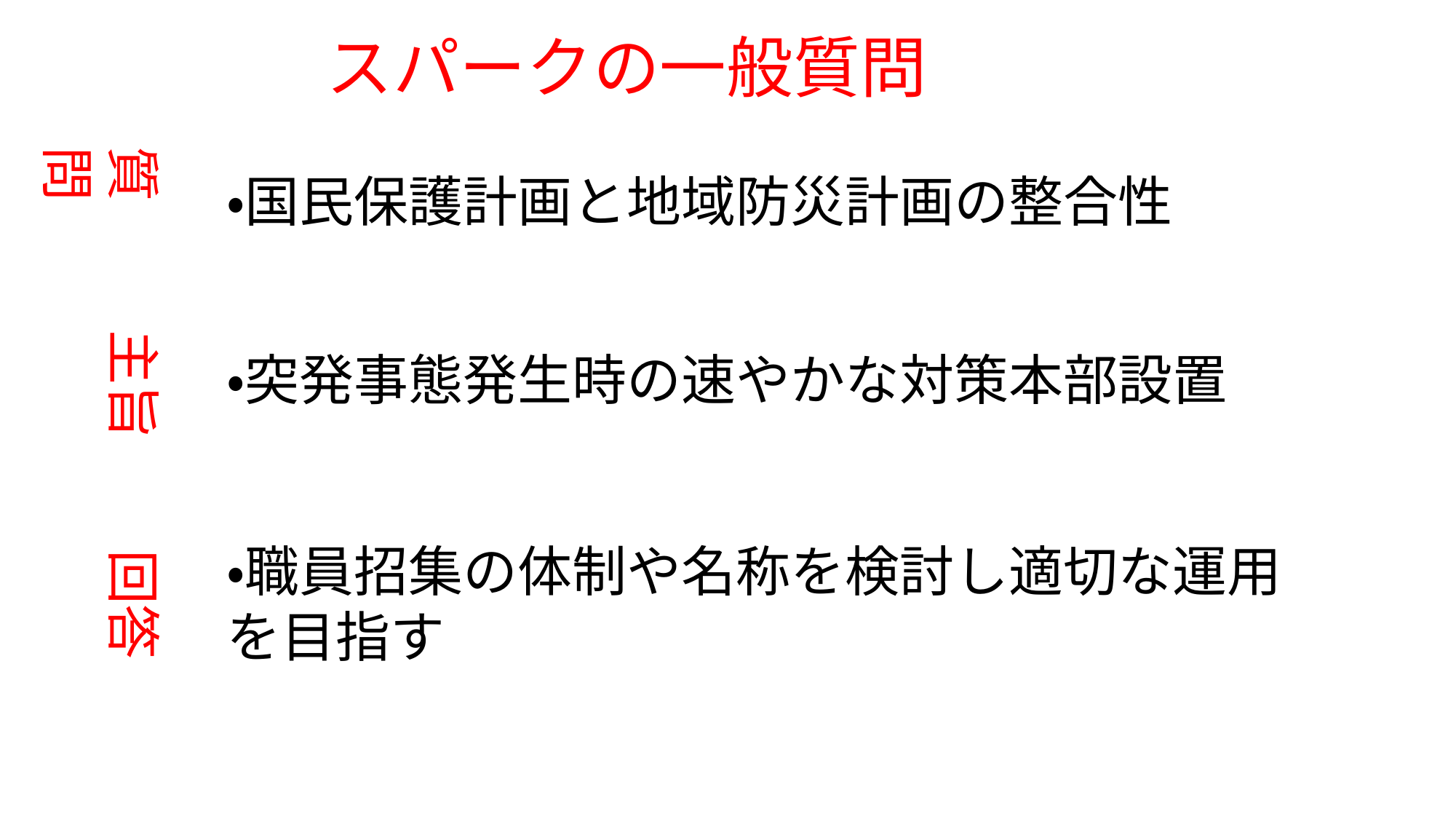

スパークの一般質問
質問
・国民保護計画と地域防災計画の整合性
主旨
・突発事態発生時の速やかな対策本部設置
・職員招集の体制や名称を検討し適切な運用を目指す
回答